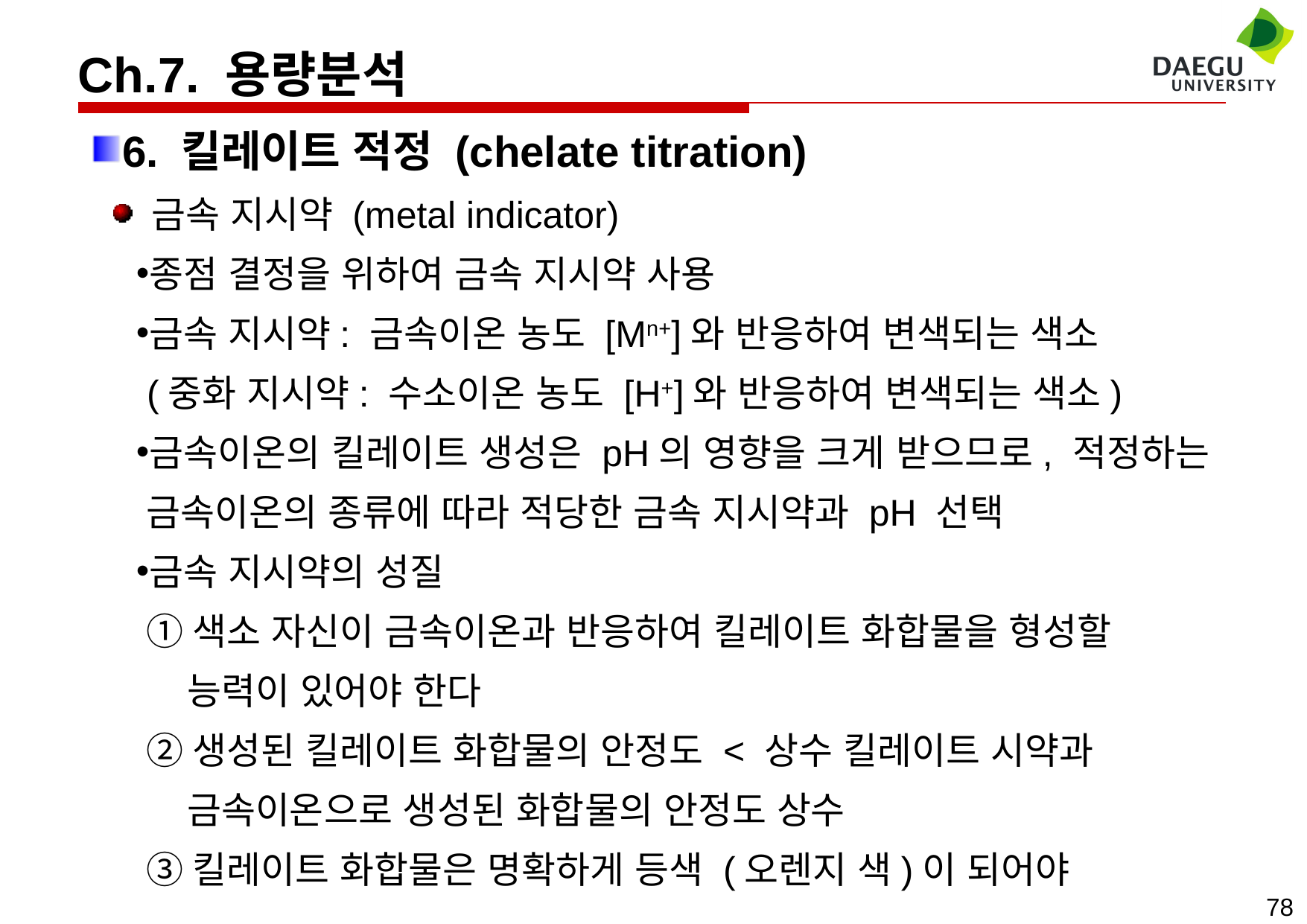

Ch.7. 용량분석
6. 킬레이트 적정 (chelate titration)
 금속 지시약 (metal indicator)
종점 결정을 위하여 금속 지시약 사용
금속 지시약: 금속이온 농도 [Mn+]와 반응하여 변색되는 색소
 (중화 지시약: 수소이온 농도 [H+]와 반응하여 변색되는 색소)
금속이온의 킬레이트 생성은 pH의 영향을 크게 받으므로, 적정하는 금속이온의 종류에 따라 적당한 금속 지시약과 pH 선택
금속 지시약의 성질
 ①색소 자신이 금속이온과 반응하여 킬레이트 화합물을 형성할
    능력이 있어야 한다
 ②생성된 킬레이트 화합물의 안정도 < 상수 킬레이트 시약과
    금속이온으로 생성된 화합물의 안정도 상수
 ③킬레이트 화합물은 명확하게 등색 (오렌지 색)이 되어야
78